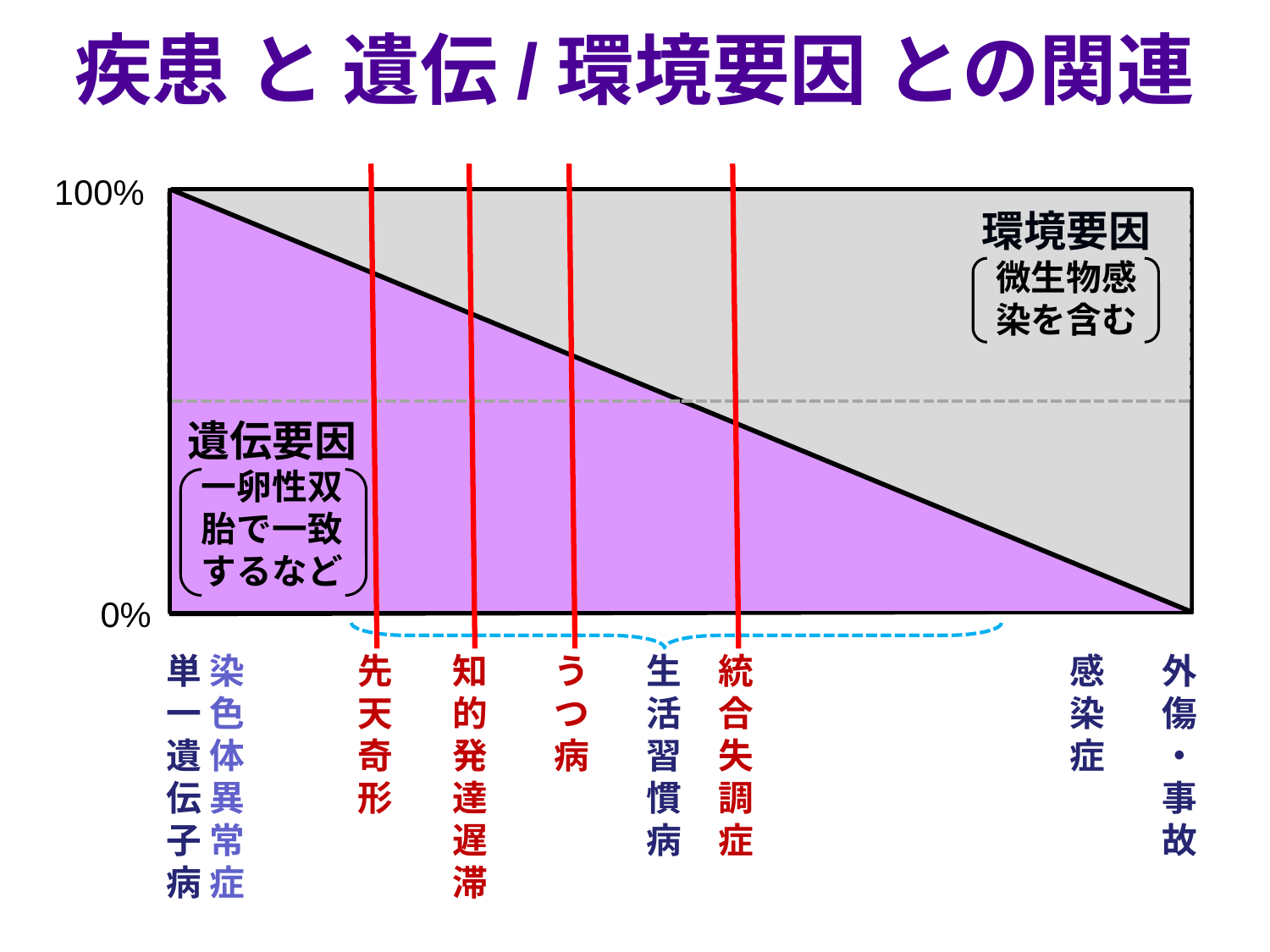

疾患 と 遺伝/環境要因 との関連

100%

環境要因
微生物感
染を含む

遺伝要因
一卵性双胎で一致するなど

0%
単 染一 色遺 体伝 異
子 常病 症
先天奇形
知的発達遅滞
うつ病
生活習慣病
統合失調症
感染症
外傷・事故